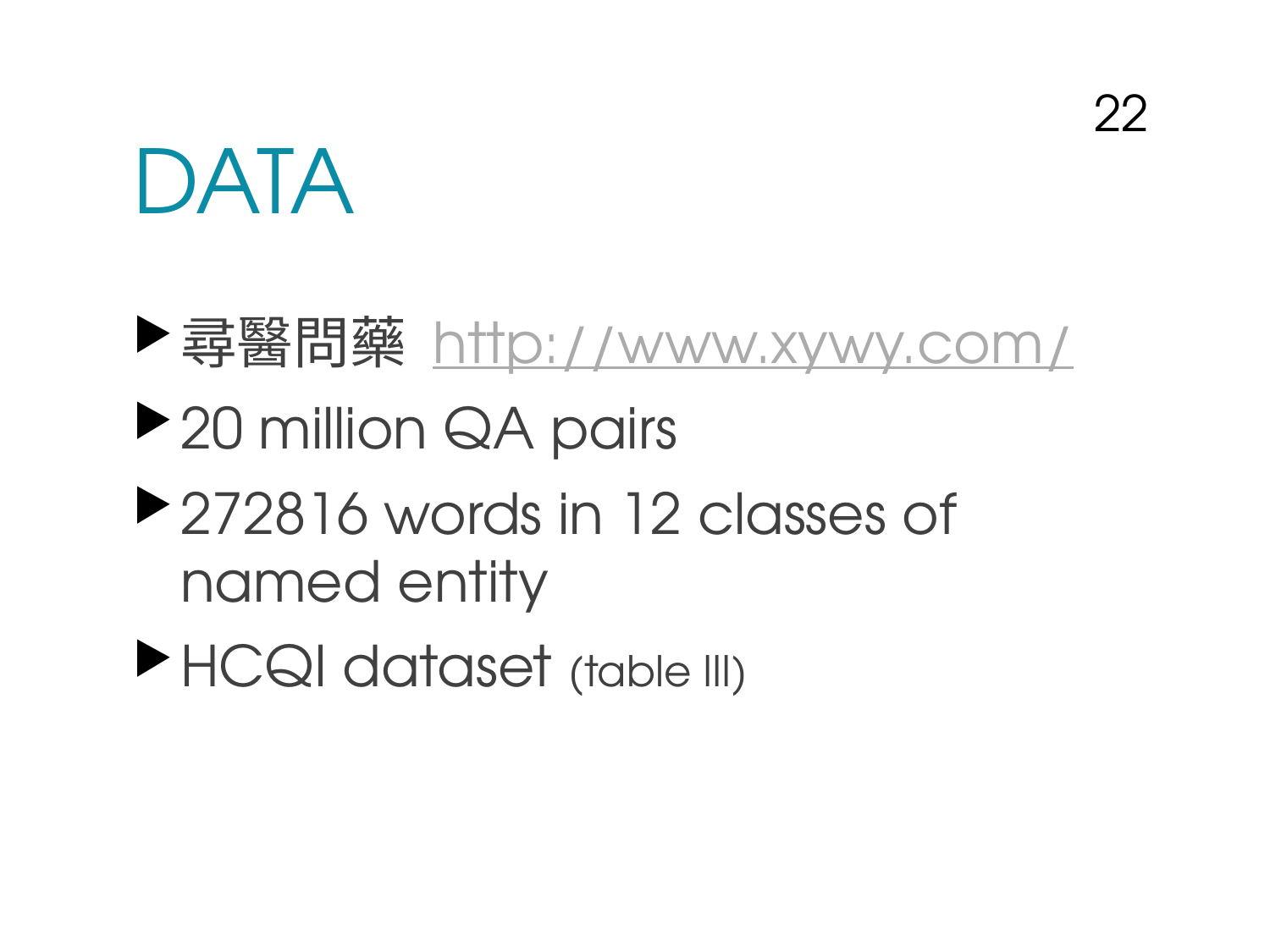

22
# Data
尋醫問藥 http://www.xywy.com/
20 million QA pairs
272816 words in 12 classes of named entity
HCQI dataset (table III)